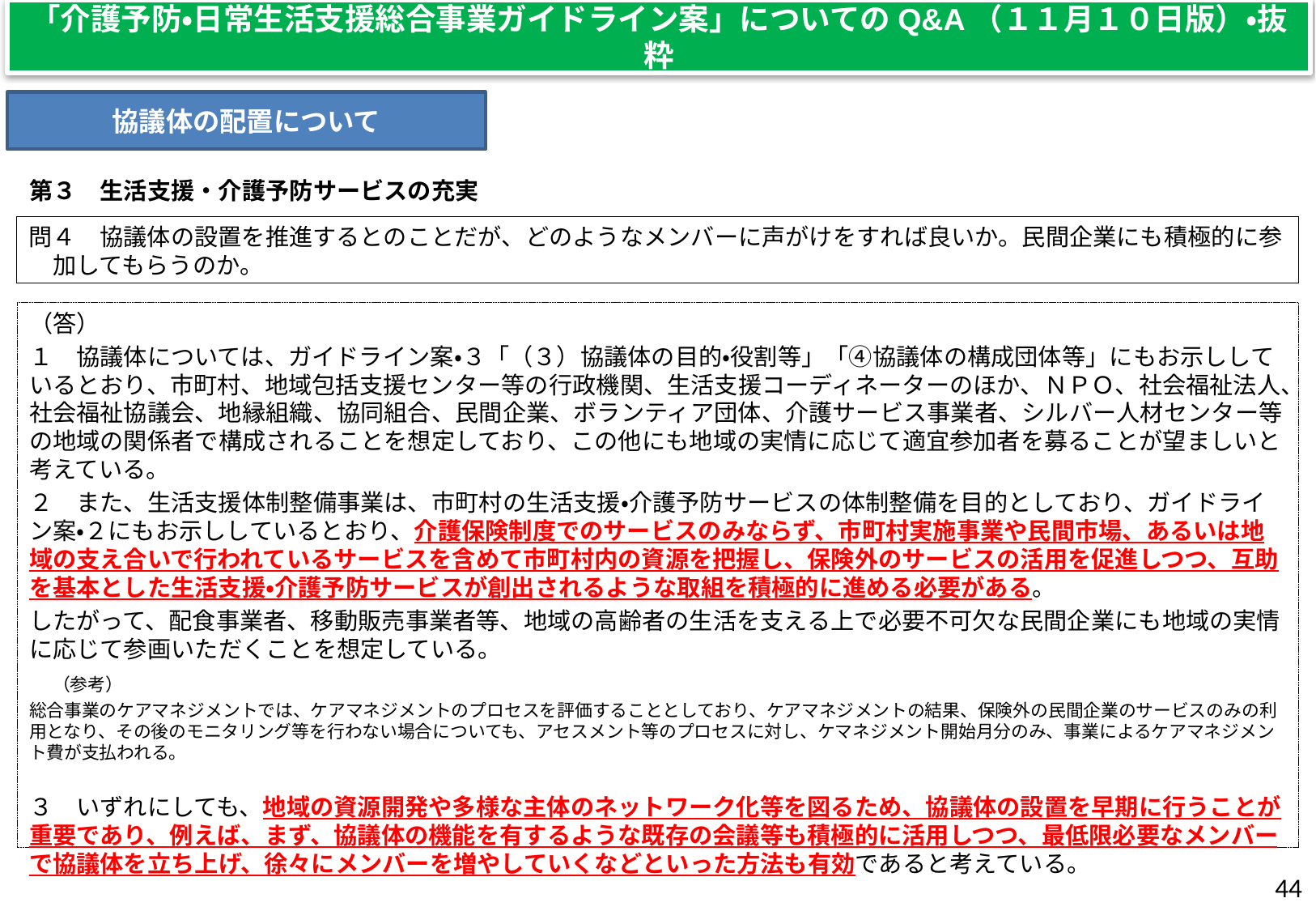

「介護予防・日常生活支援総合事業ガイドライン案」についてのQ&A（１１月１０日版）・抜粋
協議体の配置について
第３　生活支援・介護予防サービスの充実
問４　協議体の設置を推進するとのことだが、どのようなメンバーに声がけをすれば良いか。民間企業にも積極的に参加してもらうのか。

（答）
１　協議体については、ガイドライン案・３「（３）協議体の目的・役割等」「④協議体の構成団体等」にもお示ししているとおり、市町村、地域包括支援センター等の行政機関、生活支援コーディネーターのほか、ＮＰＯ、社会福祉法人、社会福祉協議会、地縁組織、協同組合、民間企業、ボランティア団体、介護サービス事業者、シルバー人材センター等の地域の関係者で構成されることを想定しており、この他にも地域の実情に応じて適宜参加者を募ることが望ましいと考えている。
２　また、生活支援体制整備事業は、市町村の生活支援・介護予防サービスの体制整備を目的としており、ガイドライン案・２にもお示ししているとおり、介護保険制度でのサービスのみならず、市町村実施事業や民間市場、あるいは地域の支え合いで行われているサービスを含めて市町村内の資源を把握し、保険外のサービスの活用を促進しつつ、互助を基本とした生活支援・介護予防サービスが創出されるような取組を積極的に進める必要がある。
したがって、配食事業者、移動販売事業者等、地域の高齢者の生活を支える上で必要不可欠な民間企業にも地域の実情に応じて参画いただくことを想定している。
　（参考）
総合事業のケアマネジメントでは、ケアマネジメントのプロセスを評価することとしており、ケアマネジメントの結果、保険外の民間企業のサービスのみの利用となり、その後のモニタリング等を行わない場合についても、アセスメント等のプロセスに対し、ケマネジメント開始月分のみ、事業によるケアマネジメント費が支払われる。

３　いずれにしても、地域の資源開発や多様な主体のネットワーク化等を図るため、協議体の設置を早期に行うことが重要であり、例えば、まず、協議体の機能を有するような既存の会議等も積極的に活用しつつ、最低限必要なメンバーで協議体を立ち上げ、徐々にメンバーを増やしていくなどといった方法も有効であると考えている。

44